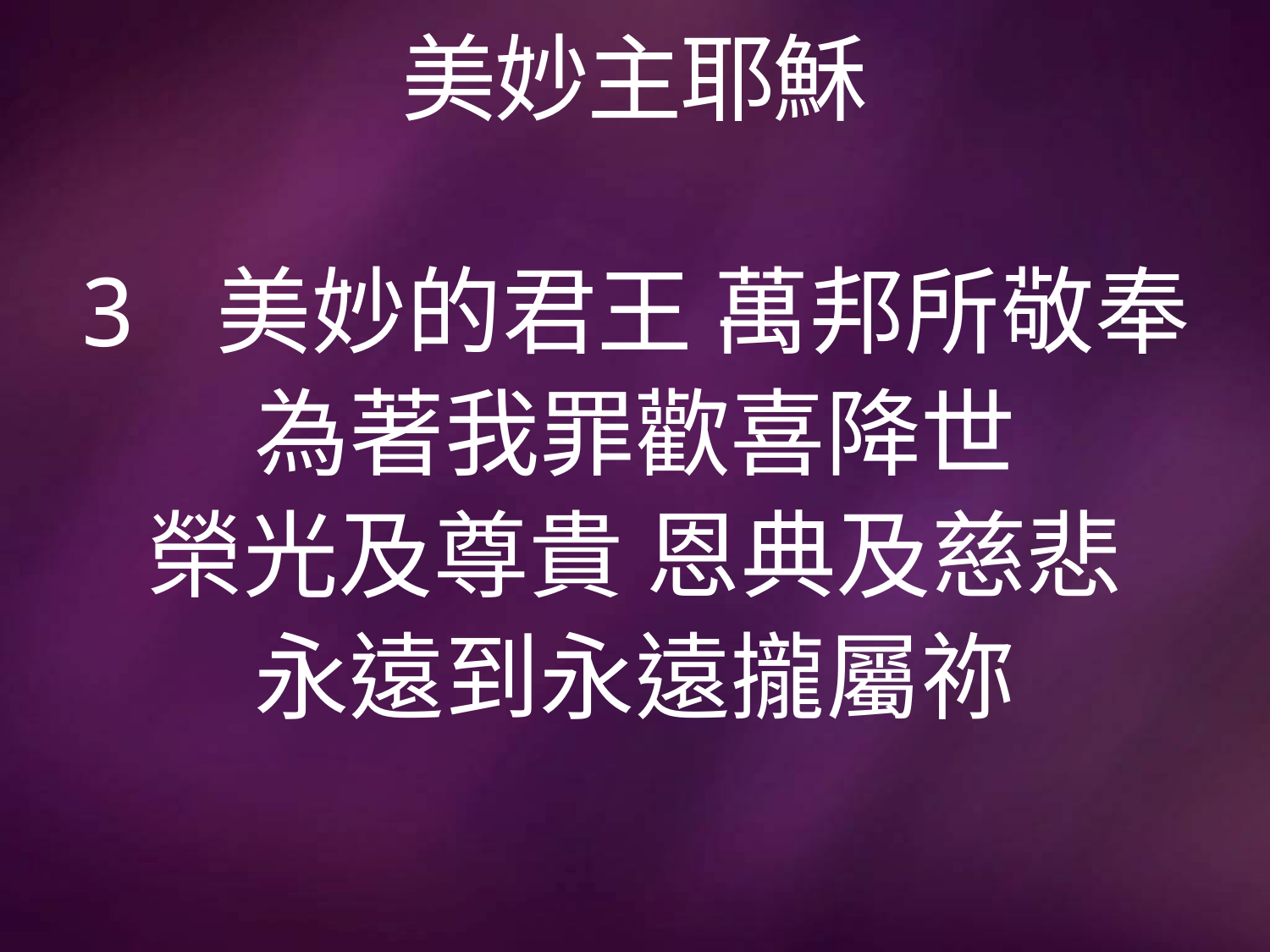

# 美妙主耶穌
3 美妙的君王 萬邦所敬奉
為著我罪歡喜降世
榮光及尊貴 恩典及慈悲
永遠到永遠攏屬祢